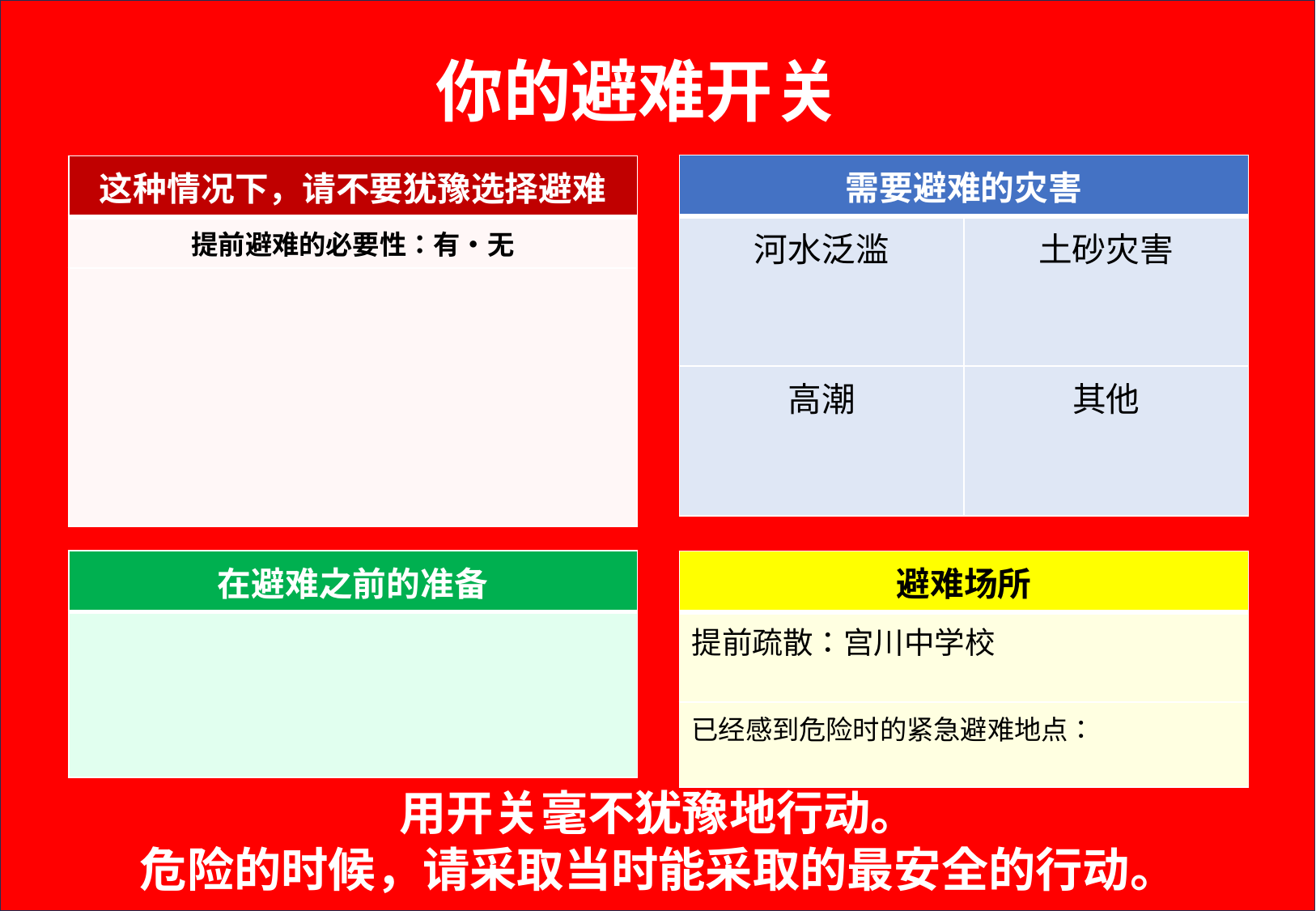

你的避难开关
| 需要避难的灾害 |  |
| --- | --- |
| 河水泛滥 | 土砂灾害 |
| 高潮 | 其他 |
| 这种情况下，请不要犹豫选择避难 |
| --- |
| 提前避难的必要性：有・无 |
|  |
| 在避难之前的准备 |
| --- |
|  |
| 避难场所 |
| --- |
| 提前疏散：宫川中学校 |
| 已经感到危险时的紧急避难地点： |
用开关毫不犹豫地行动。
危险的时候，请采取当时能采取的最安全的行动。